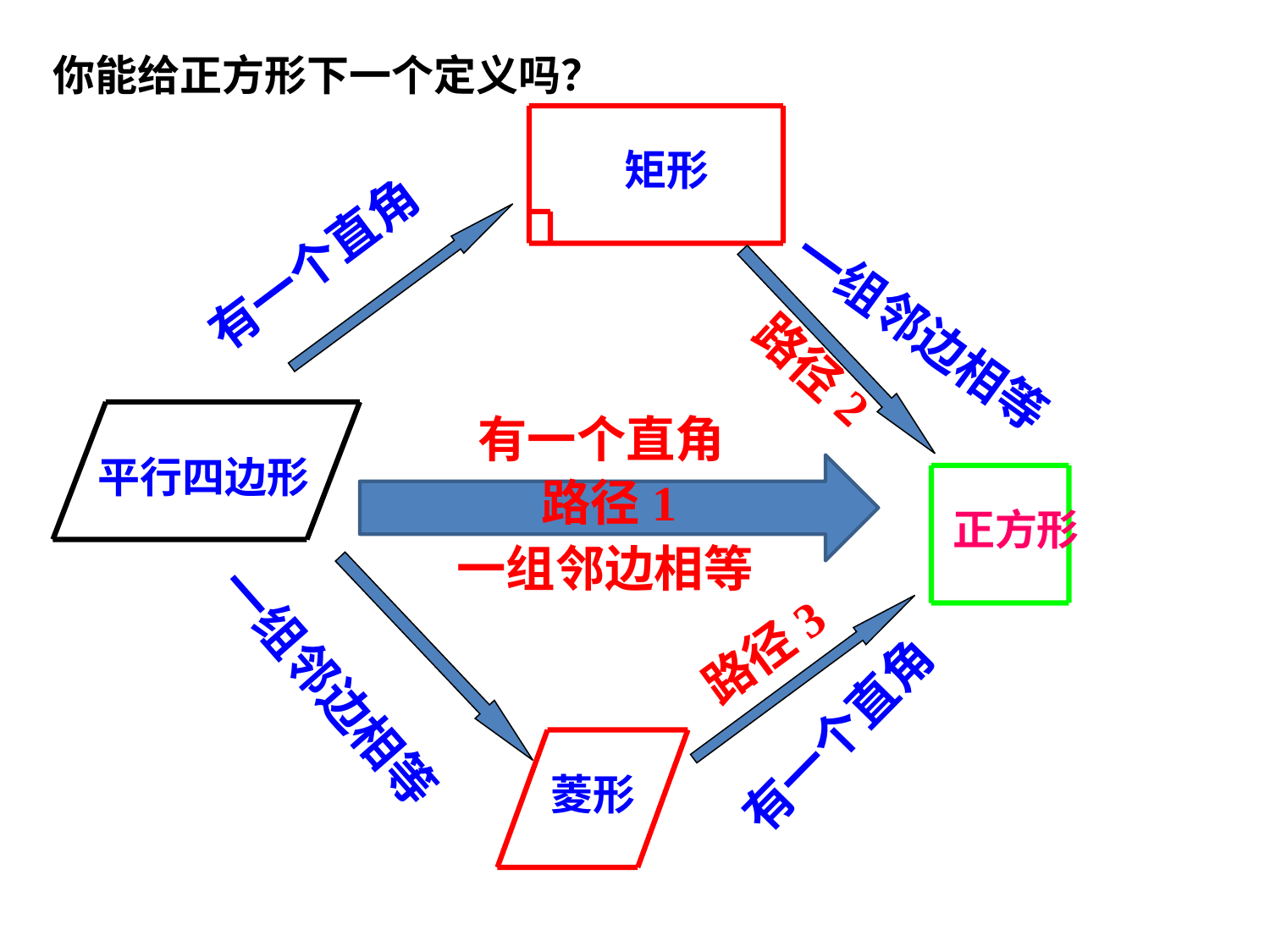

你能给正方形下一个定义吗？

矩形
有一个直角

一组邻边相等

路径2

有一个直角

一组邻边相等
平行四边形
路径1

正方形
路径3

一组邻边相等
有一个直角

菱形